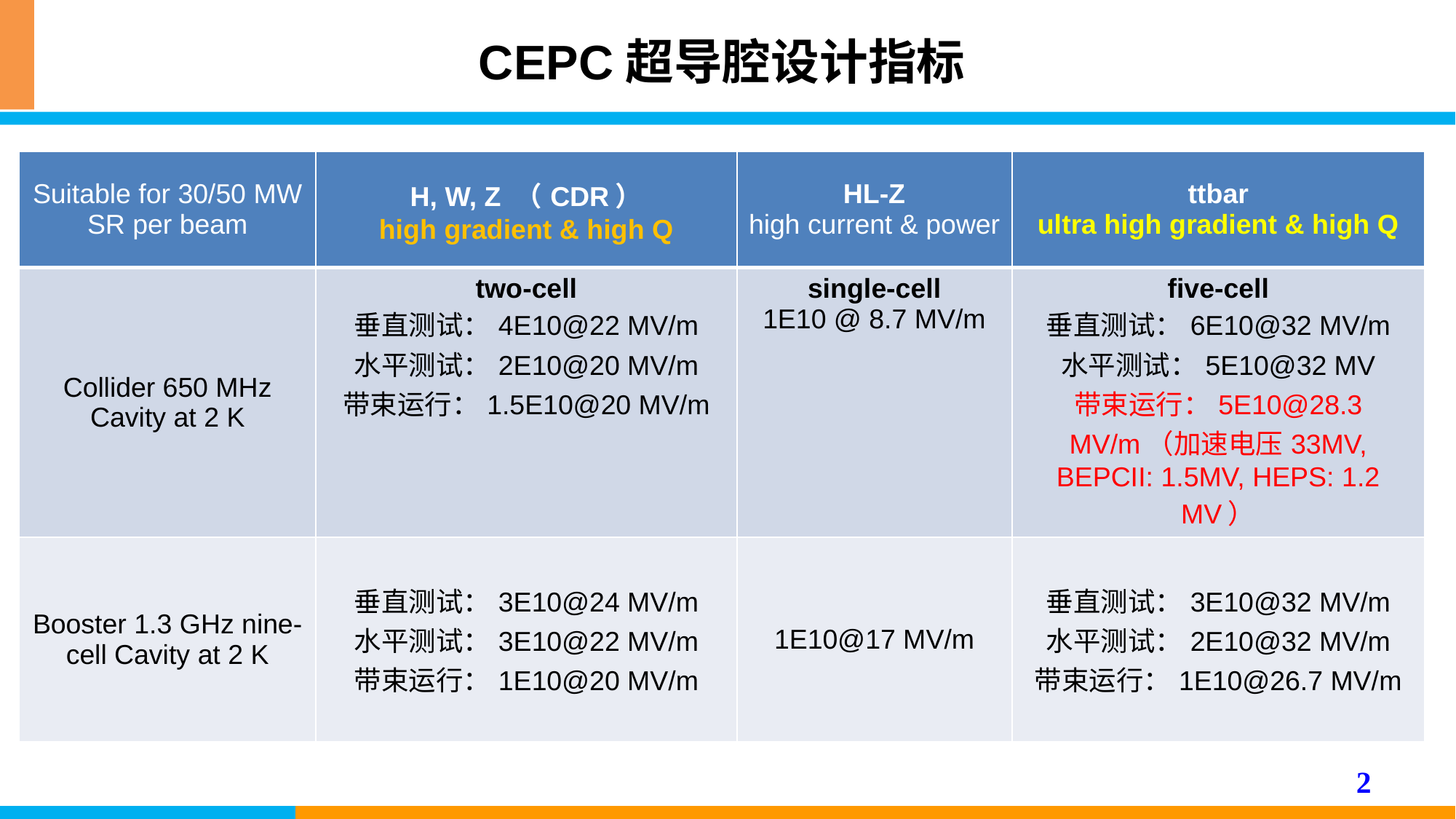

# CEPC超导腔设计指标
| Suitable for 30/50 MW SR per beam | H, W, Z （CDR） high gradient & high Q | HL-Z high current & power | ttbar ultra high gradient & high Q |
| --- | --- | --- | --- |
| Collider 650 MHz Cavity at 2 K | two-cell 垂直测试：4E10@22 MV/m 水平测试：2E10@20 MV/m 带束运行：1.5E10@20 MV/m | single-cell 1E10 @ 8.7 MV/m | five-cell 垂直测试：6E10@32 MV/m 水平测试：5E10@32 MV 带束运行：5E10@28.3 MV/m（加速电压33MV, BEPCII: 1.5MV, HEPS: 1.2 MV） |
| Booster 1.3 GHz nine-cell Cavity at 2 K | 垂直测试：3E10@24 MV/m 水平测试：3E10@22 MV/m 带束运行：1E10@20 MV/m | 1E10@17 MV/m | 垂直测试：3E10@32 MV/m 水平测试：2E10@32 MV/m 带束运行：1E10@26.7 MV/m |
2